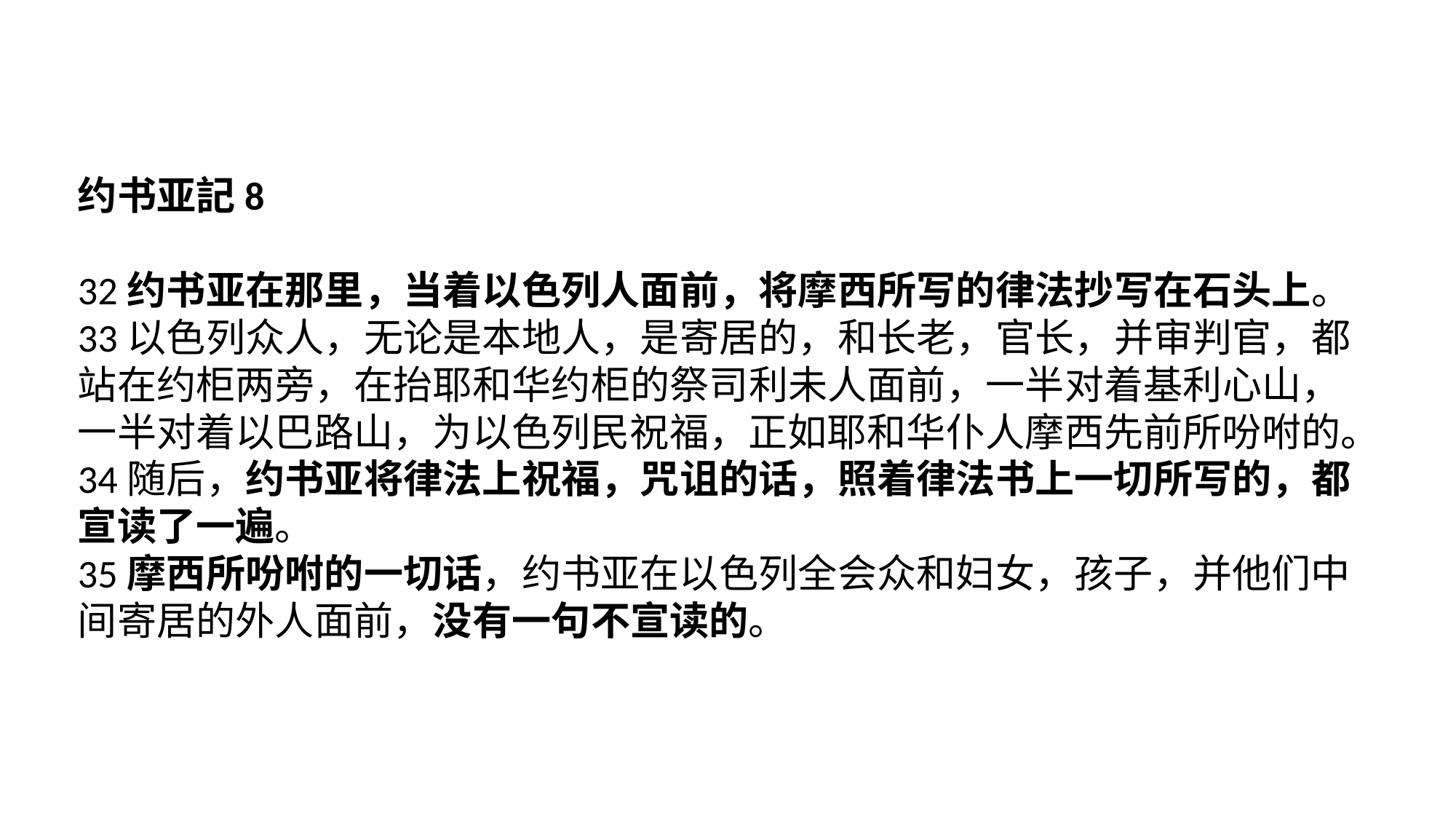

约书亚記8

32约书亚在那里，当着以色列人面前，将摩西所写的律法抄写在石头上。
33以色列众人，无论是本地人，是寄居的，和长老，官长，并审判官，都站在约柜两旁，在抬耶和华约柜的祭司利未人面前，一半对着基利心山，一半对着以巴路山，为以色列民祝福，正如耶和华仆人摩西先前所吩咐的。
34随后，约书亚将律法上祝福，咒诅的话，照着律法书上一切所写的，都宣读了一遍。
35摩西所吩咐的一切话，约书亚在以色列全会众和妇女，孩子，并他们中间寄居的外人面前，没有一句不宣读的。